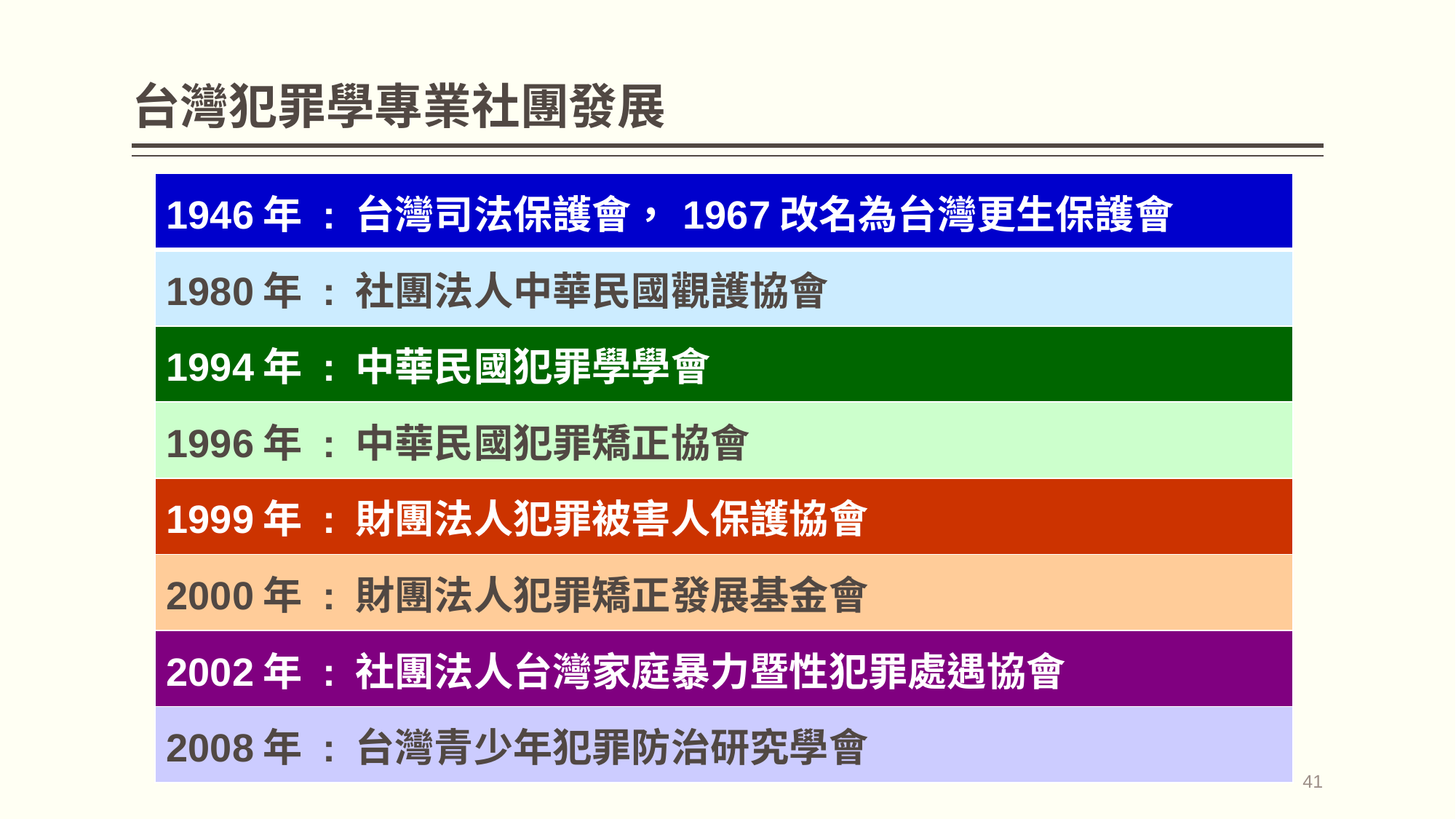

# 台灣犯罪學專業社團發展
| 1946年 : 台灣司法保護會，1967改名為台灣更生保護會 |
| --- |
| 1980年 : 社團法人中華民國觀護協會 |
| 1994年 : 中華民國犯罪學學會 |
| 1996年 : 中華民國犯罪矯正協會 |
| 1999年 : 財團法人犯罪被害人保護協會 |
| 2000年 : 財團法人犯罪矯正發展基金會 |
| 2002年 : 社團法人台灣家庭暴力暨性犯罪處遇協會 |
| 2008年 : 台灣青少年犯罪防治研究學會 |
41